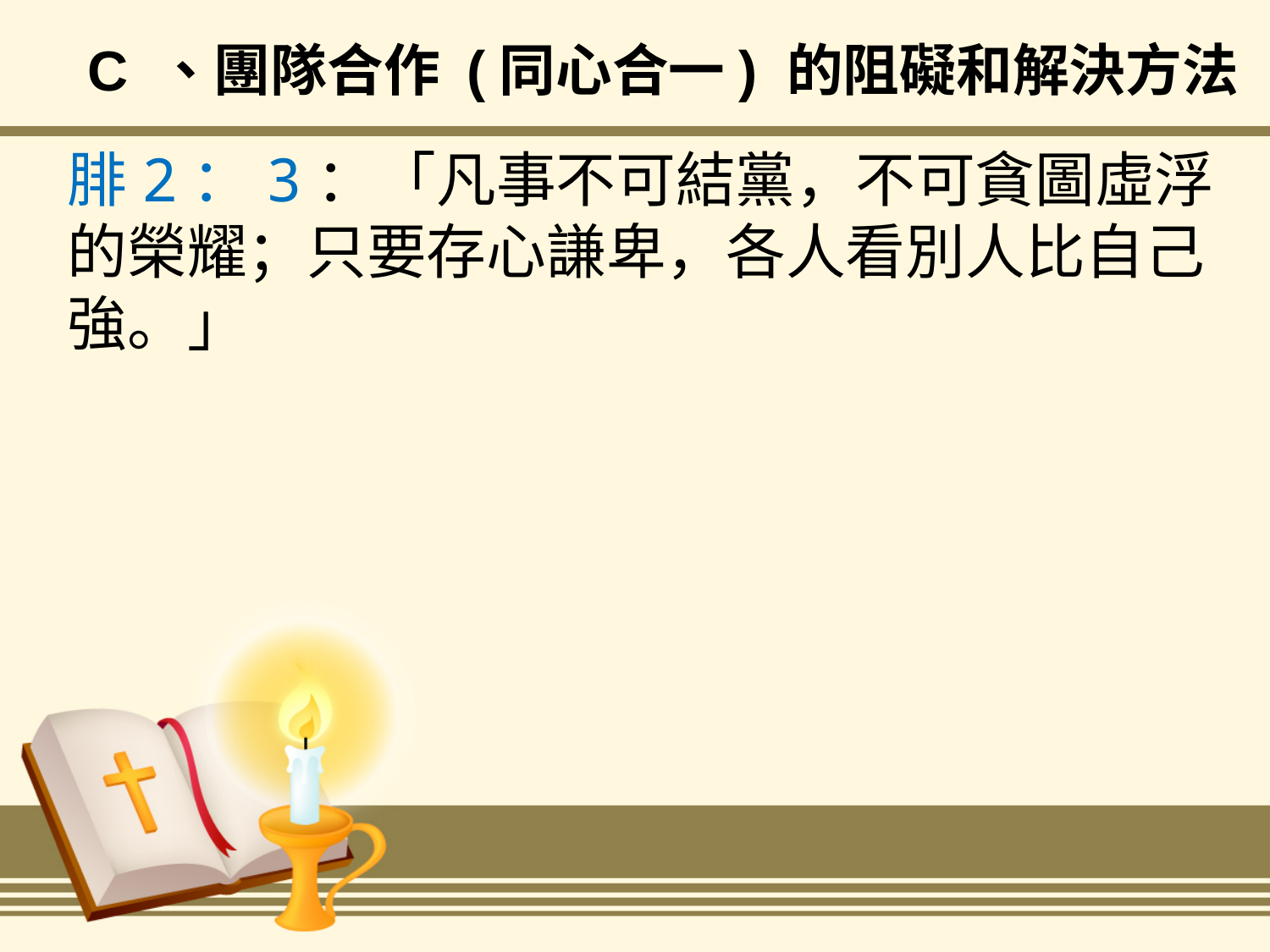

# C 、團隊合作 (同心合一) 的阻礙和解決方法
腓2：3：「凡事不可結黨，不可貪圖虛浮的榮耀；只要存心謙卑，各人看別人比自己強。」